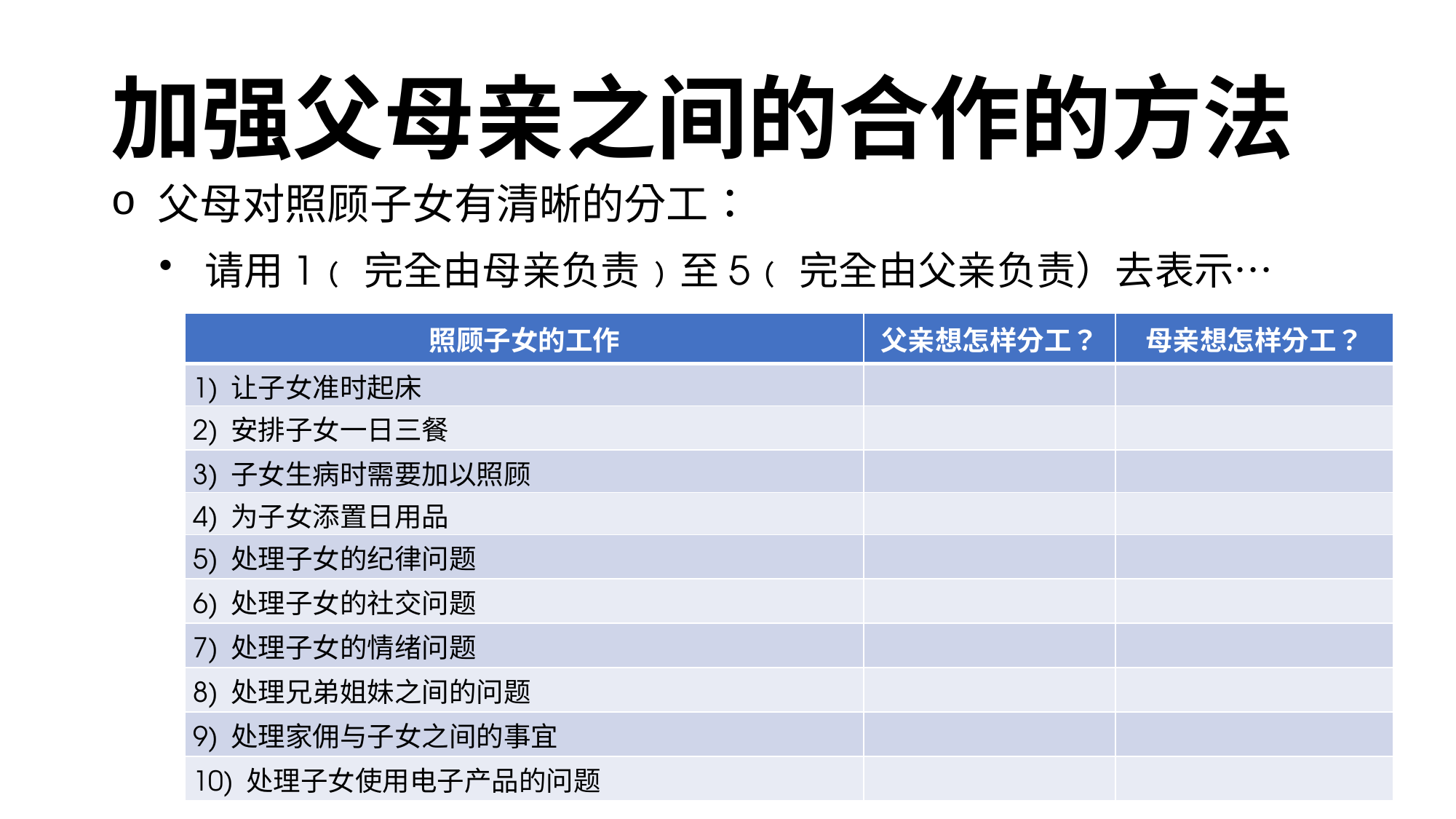

# 加强父母亲之间的合作的方法
 父母对照顾子女有清晰的分工：
 请用1﹙完全由母亲负责﹚至5﹙完全由父亲负责）去表示…
| 照顾子女的工作 | 父亲想怎样分工？ | 母亲想怎样分工？ |
| --- | --- | --- |
| 1) 让子女准时起床 |  |  |
| 2) 安排子女一日三餐 |  |  |
| 3) 子女生病时需要加以照顾 |  |  |
| 4) 为子女添置日用品 |  |  |
| 5) 处理子女的纪律问题 |  |  |
| 6) 处理子女的社交问题 |  |  |
| 7) 处理子女的情绪问题 |  |  |
| 8) 处理兄弟姐妹之间的问题 |  |  |
| 9) 处理家佣与子女之间的事宜 |  |  |
| 10) 处理子女使用电子产品的问题 |  |  |